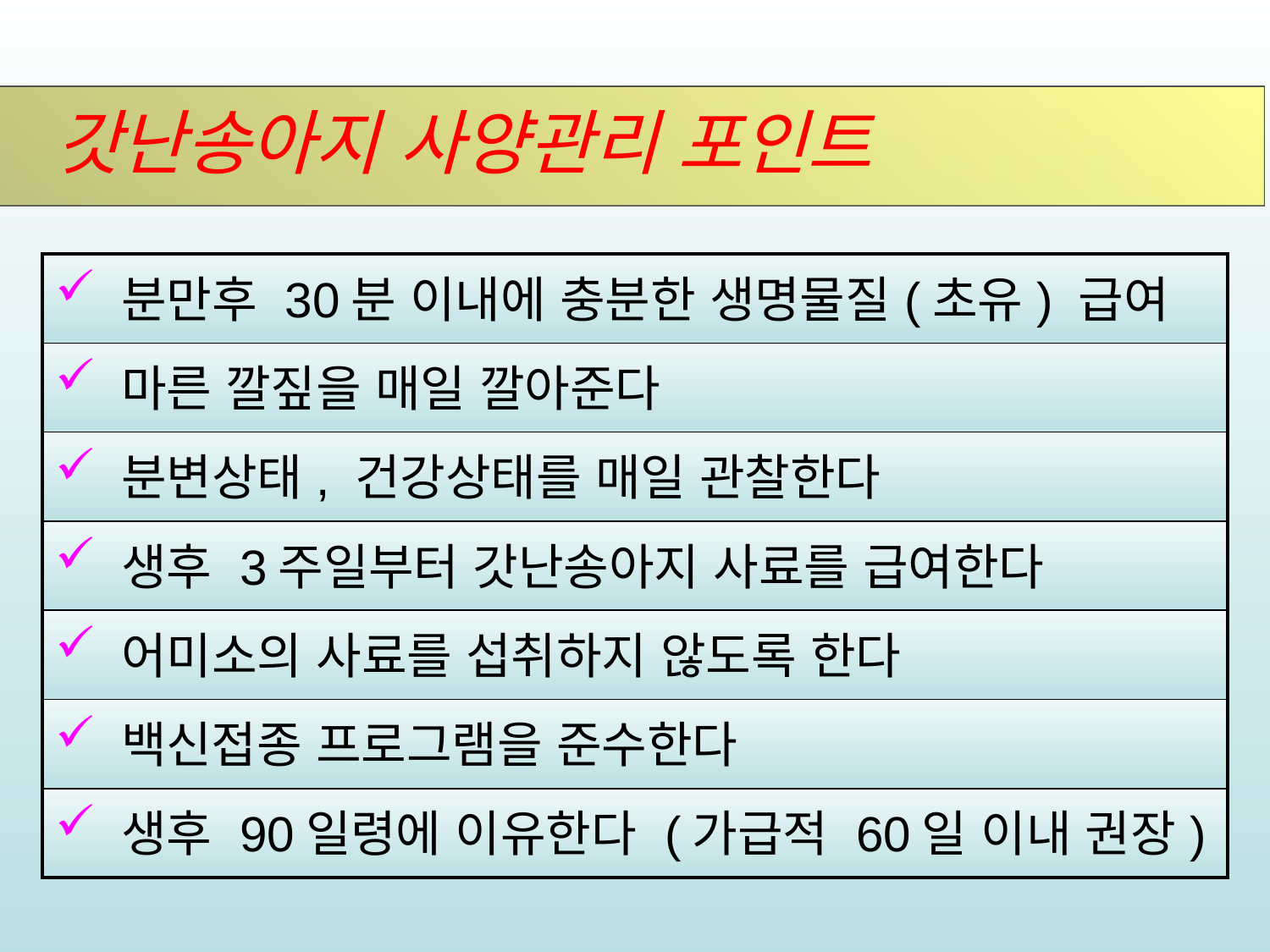

갓난송아지 사양관리 포인트
| 분만후 30분 이내에 충분한 생명물질(초유) 급여 |
| --- |
| 마른 깔짚을 매일 깔아준다 |
| 분변상태, 건강상태를 매일 관찰한다 |
| 생후 3주일부터 갓난송아지 사료를 급여한다 |
| 어미소의 사료를 섭취하지 않도록 한다 |
| 백신접종 프로그램을 준수한다 |
| 생후 90일령에 이유한다 (가급적 60일 이내 권장) |